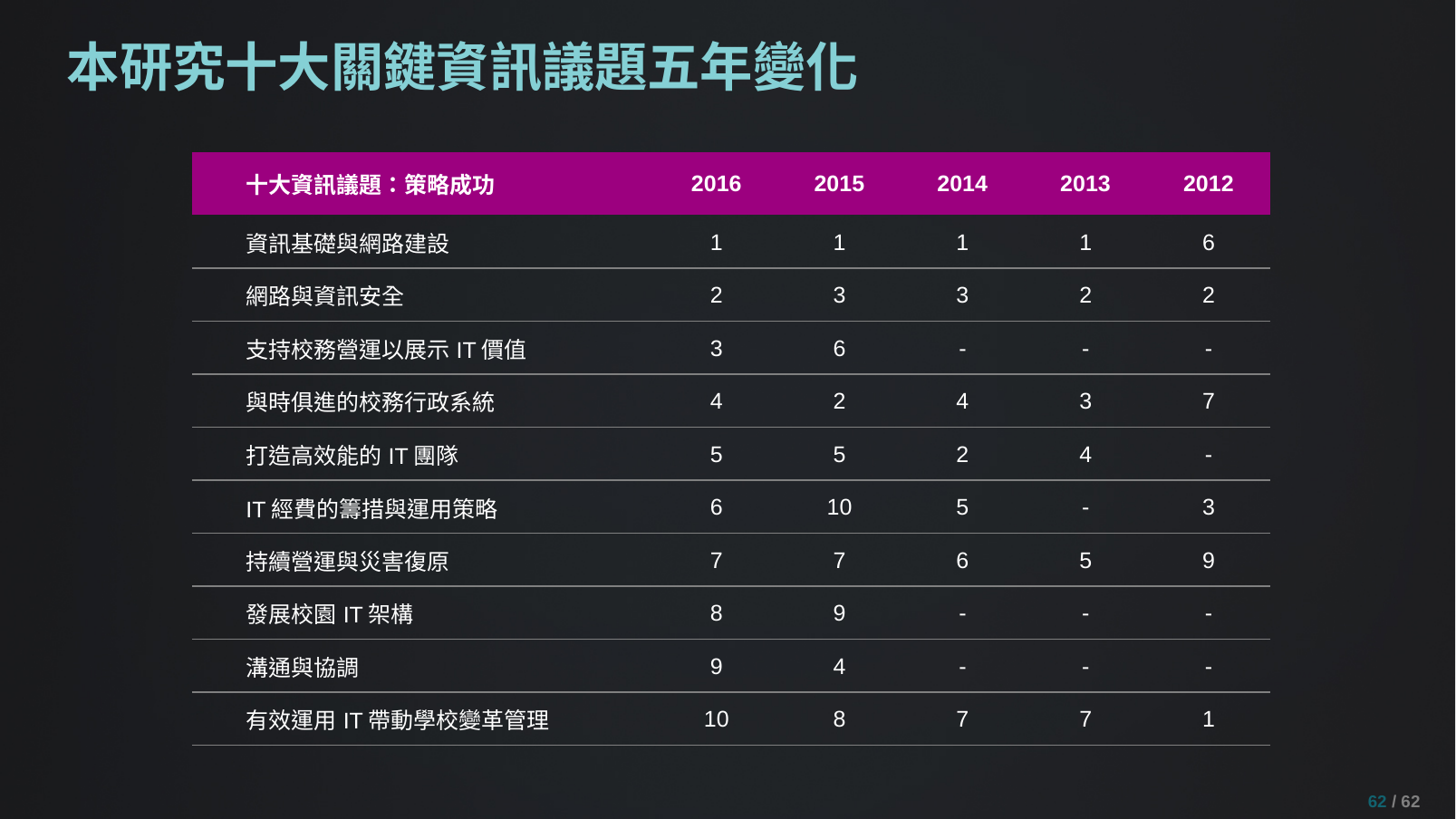

# 本研究十大關鍵資訊議題五年變化
| 十大資訊議題：策略成功 | 2016 | 2015 | 2014 | 2013 | 2012 |
| --- | --- | --- | --- | --- | --- |
| 資訊基礎與網路建設 | 1 | 1 | 1 | 1 | 6 |
| 網路與資訊安全 | 2 | 3 | 3 | 2 | 2 |
| 支持校務營運以展示IT價值 | 3 | 6 | - | - | - |
| 與時俱進的校務行政系統 | 4 | 2 | 4 | 3 | 7 |
| 打造高效能的IT團隊 | 5 | 5 | 2 | 4 | - |
| IT經費的籌措與運用策略 | 6 | 10 | 5 | - | 3 |
| 持續營運與災害復原 | 7 | 7 | 6 | 5 | 9 |
| 發展校園IT架構 | 8 | 9 | - | - | - |
| 溝通與協調 | 9 | 4 | - | - | - |
| 有效運用IT帶動學校變革管理 | 10 | 8 | 7 | 7 | 1 |